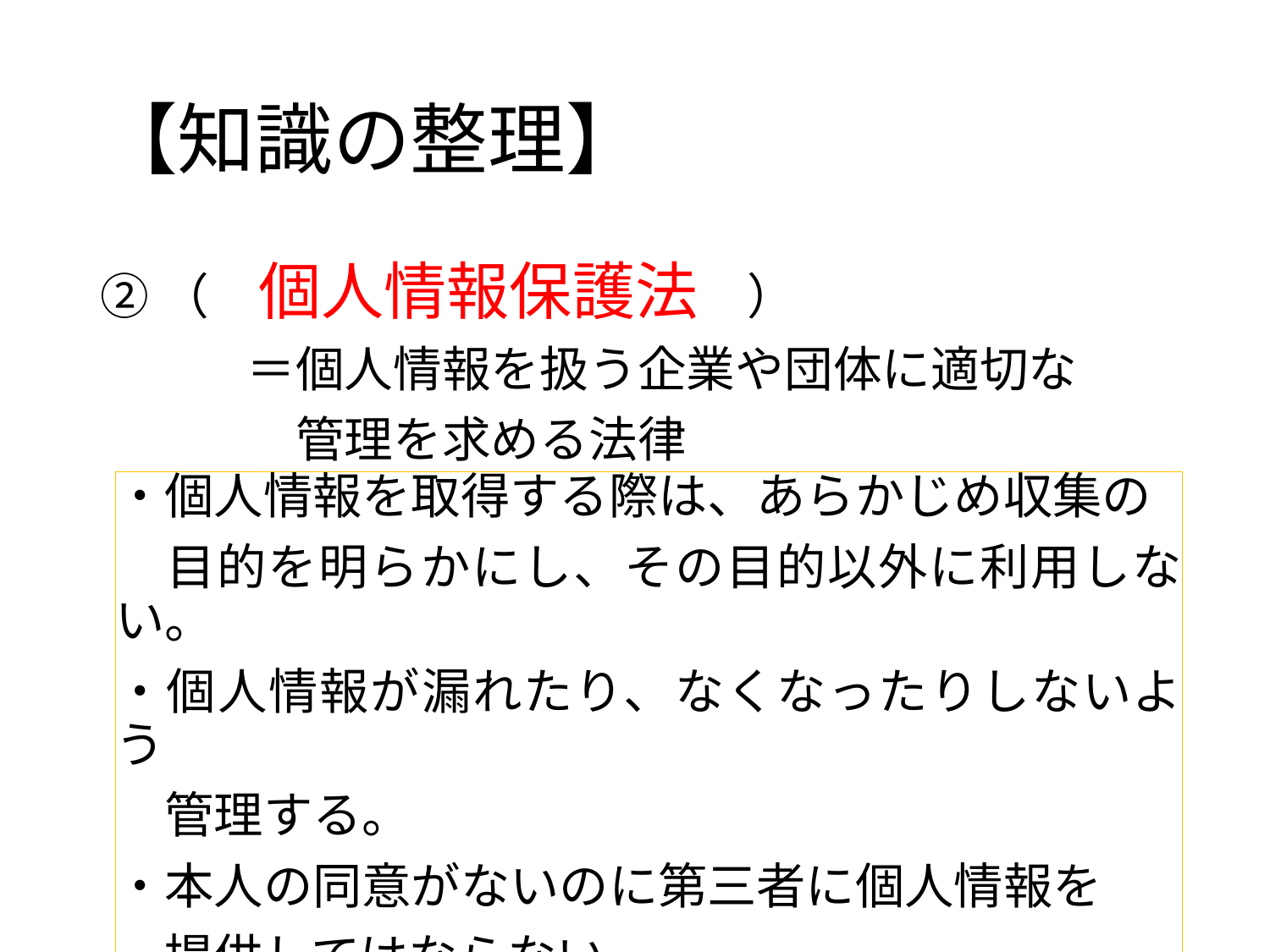

# 【知識の整理】
②（　個人情報保護法　）
　　　＝個人情報を扱う企業や団体に適切な
　　　　管理を求める法律
・個人情報を取得する際は、あらかじめ収集の
　目的を明らかにし、その目的以外に利用しない。
・個人情報が漏れたり、なくなったりしないよう
　管理する。
・本人の同意がないのに第三者に個人情報を
　提供してはならない。